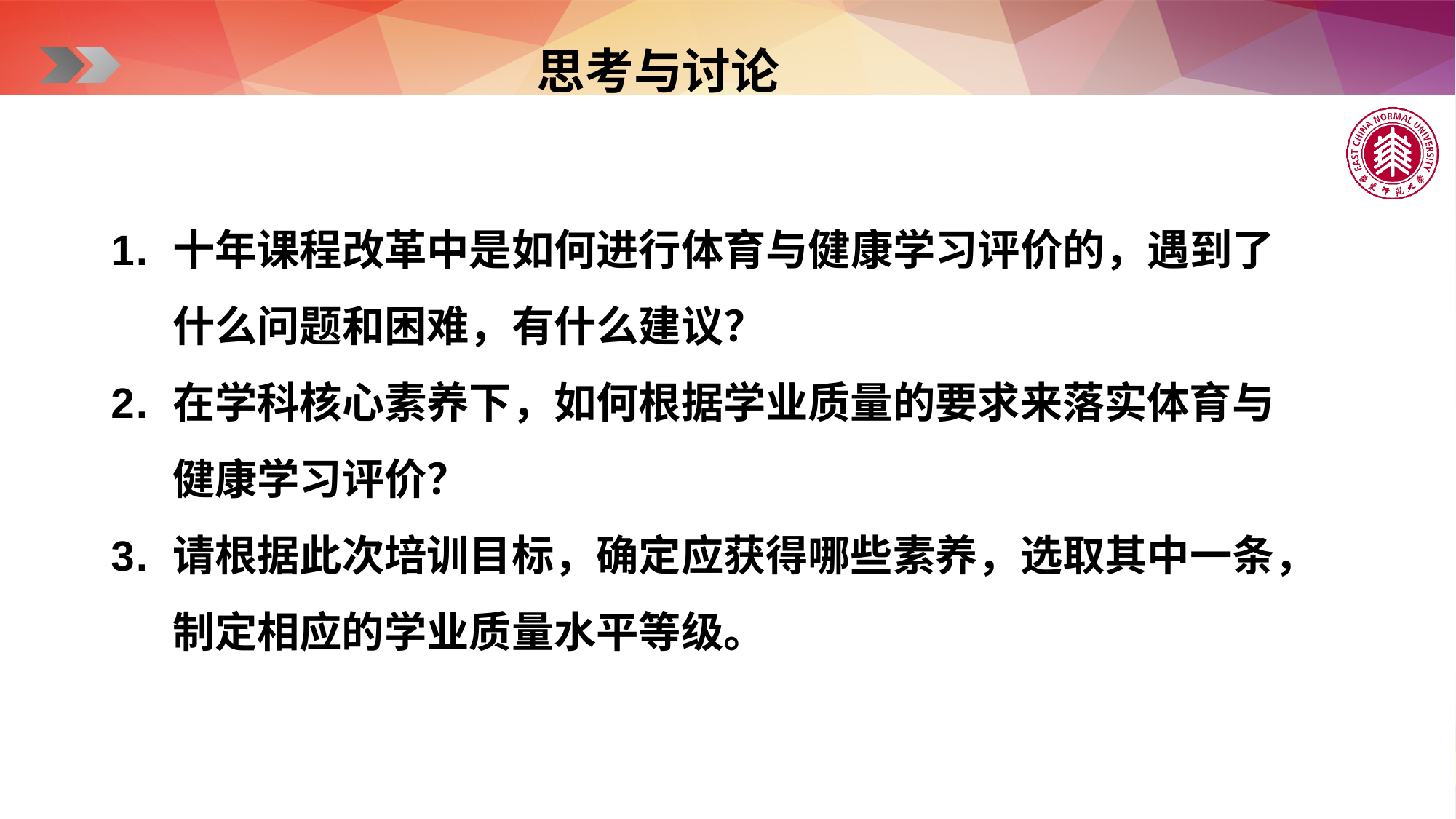

思考与讨论
十年课程改革中是如何进行体育与健康学习评价的，遇到了什么问题和困难，有什么建议？
在学科核心素养下，如何根据学业质量的要求来落实体育与健康学习评价？
请根据此次培训目标，确定应获得哪些素养，选取其中一条，制定相应的学业质量水平等级。